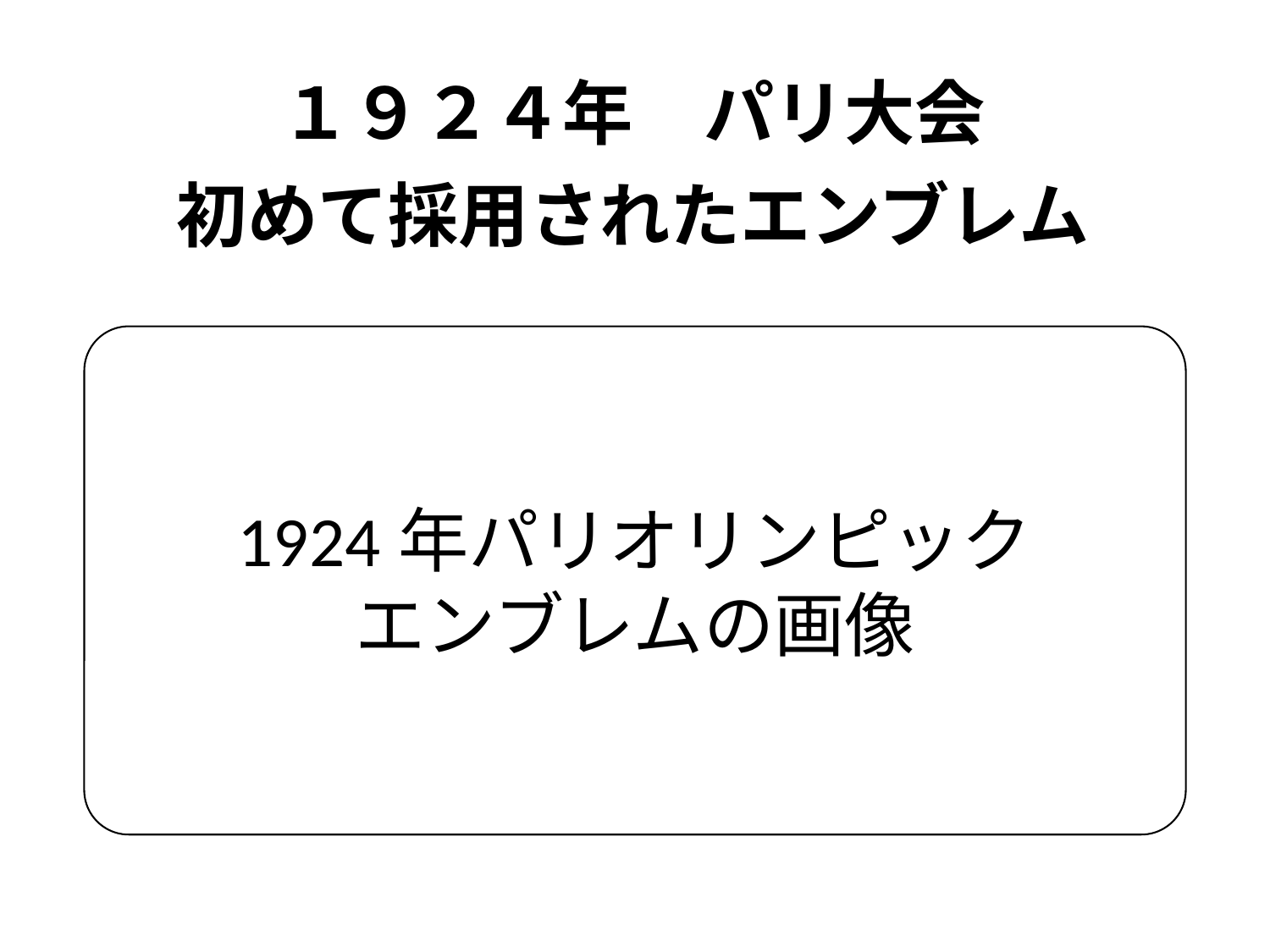

１９２４年　パリ大会
初めて採用されたエンブレム
1924年パリオリンピック
エンブレムの画像